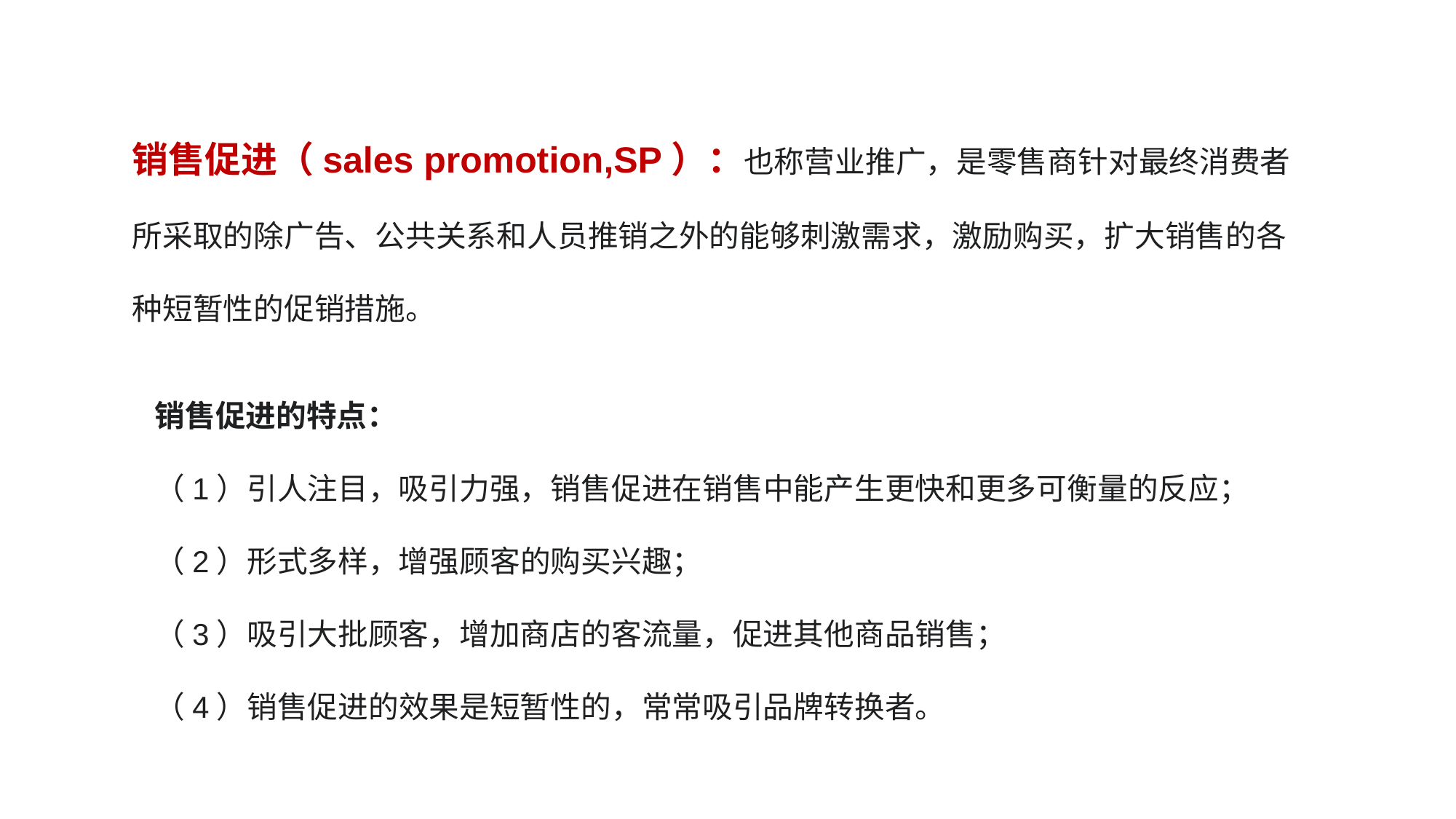

销售促进（sales promotion,SP）：也称营业推广，是零售商针对最终消费者所采取的除广告、公共关系和人员推销之外的能够刺激需求，激励购买，扩大销售的各种短暂性的促销措施。
销售促进的特点：
（1）引人注目，吸引力强，销售促进在销售中能产生更快和更多可衡量的反应；
（2）形式多样，增强顾客的购买兴趣；
（3）吸引大批顾客，增加商店的客流量，促进其他商品销售；
（4）销售促进的效果是短暂性的，常常吸引品牌转换者。